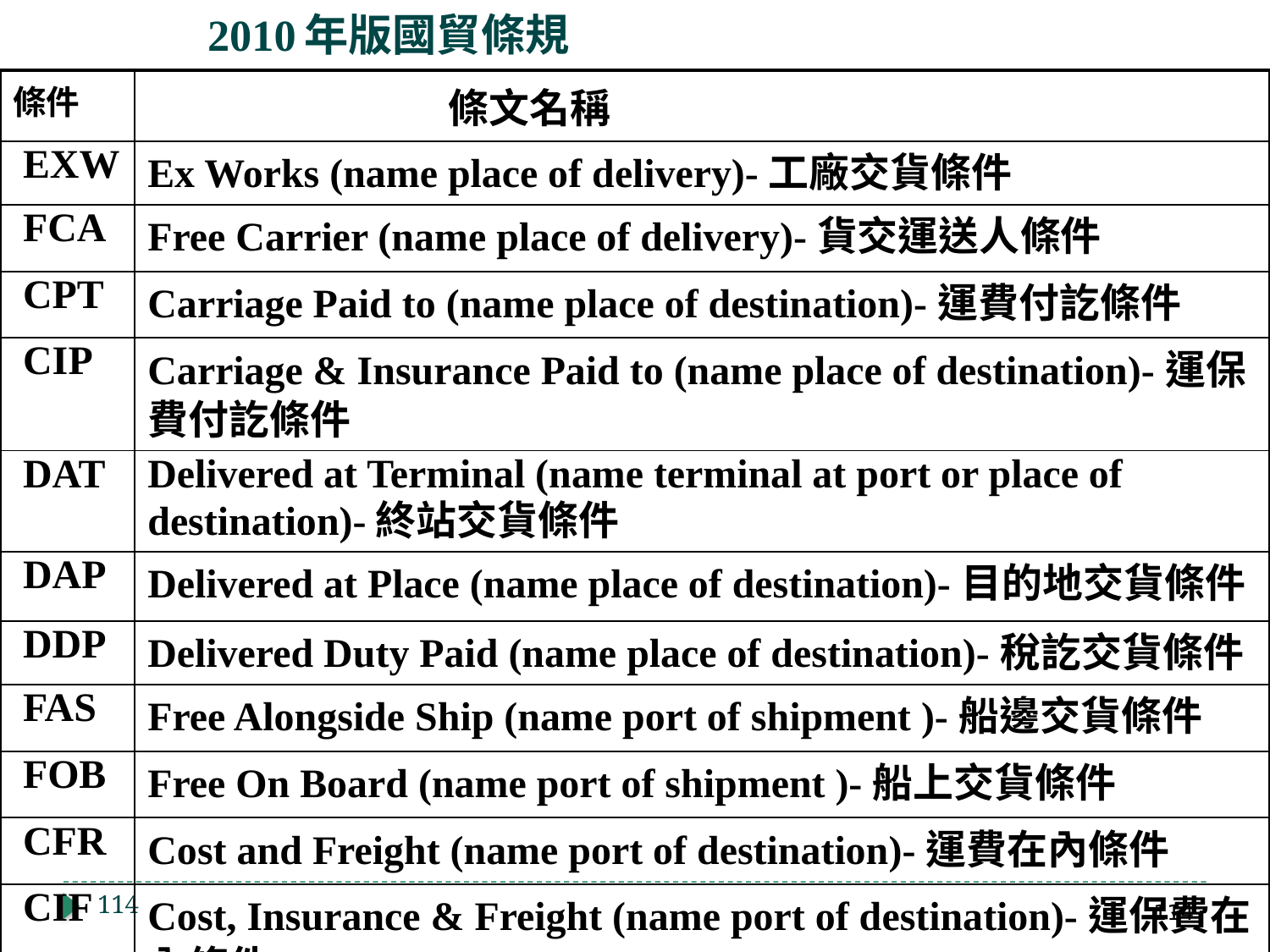

2010年版國貿條規
| 條件 | 條文名稱 |
| --- | --- |
| EXW | Ex Works (name place of delivery)-工廠交貨條件 |
| FCA | Free Carrier (name place of delivery)-貨交運送人條件 |
| CPT | Carriage Paid to (name place of destination)-運費付訖條件 |
| CIP | Carriage & Insurance Paid to (name place of destination)-運保費付訖條件 |
| DAT | Delivered at Terminal (name terminal at port or place of destination)-終站交貨條件 |
| DAP | Delivered at Place (name place of destination)-目的地交貨條件 |
| DDP | Delivered Duty Paid (name place of destination)-稅訖交貨條件 |
| FAS | Free Alongside Ship (name port of shipment )-船邊交貨條件 |
| FOB | Free On Board (name port of shipment )-船上交貨條件 |
| CFR | Cost and Freight (name port of destination)-運費在內條件 |
| CIF | Cost, Insurance & Freight (name port of destination)-運保費在內條件 |
114
114